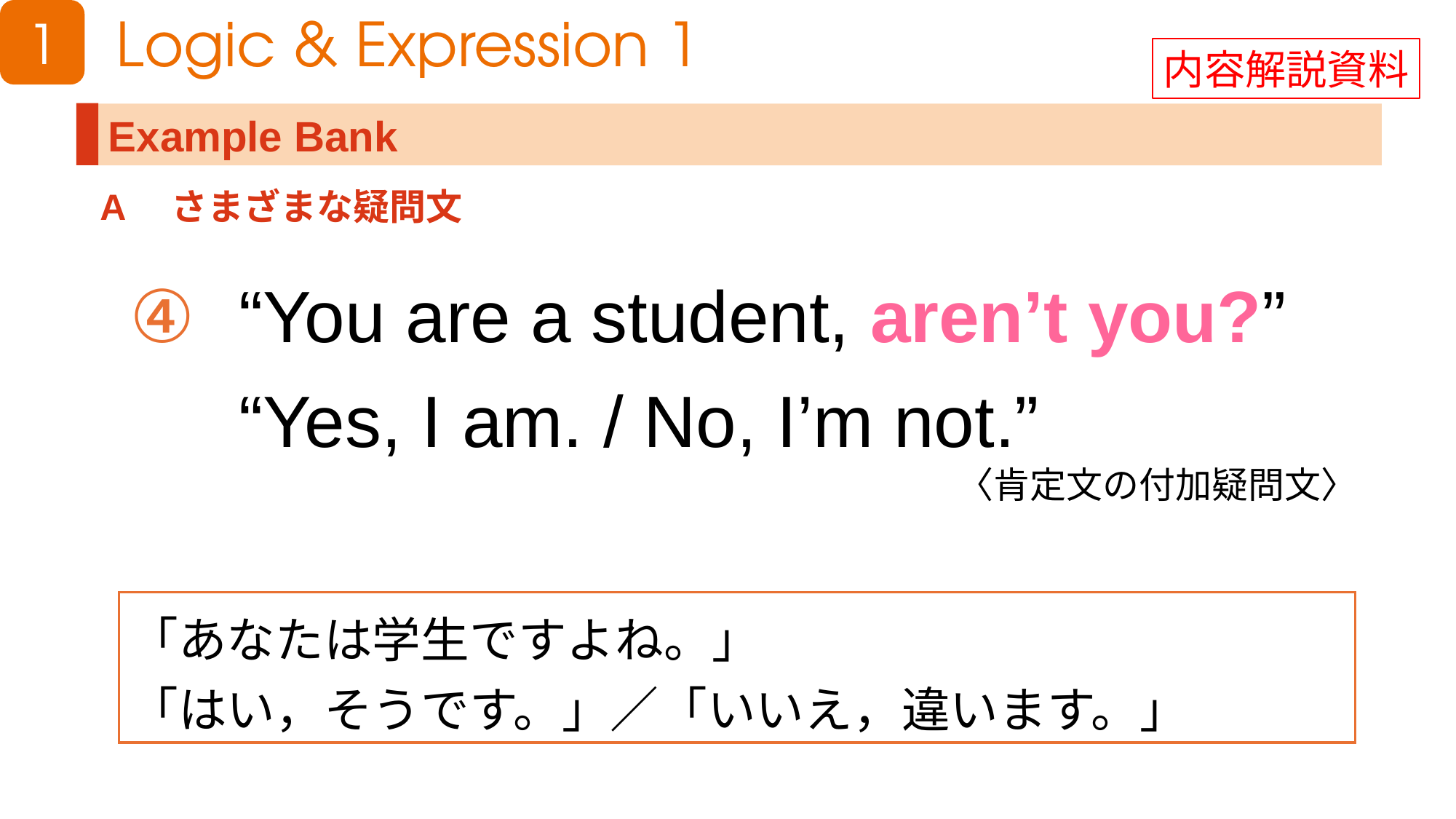

内容解説資料
A　さまざまな疑問文
“You are a student, aren’t you?”
“Yes, I am. / No, I’m not.”
〈肯定文の付加疑問文〉
「あなたは学生ですよね。」
「はい，そうです。」／「いいえ，違います。」